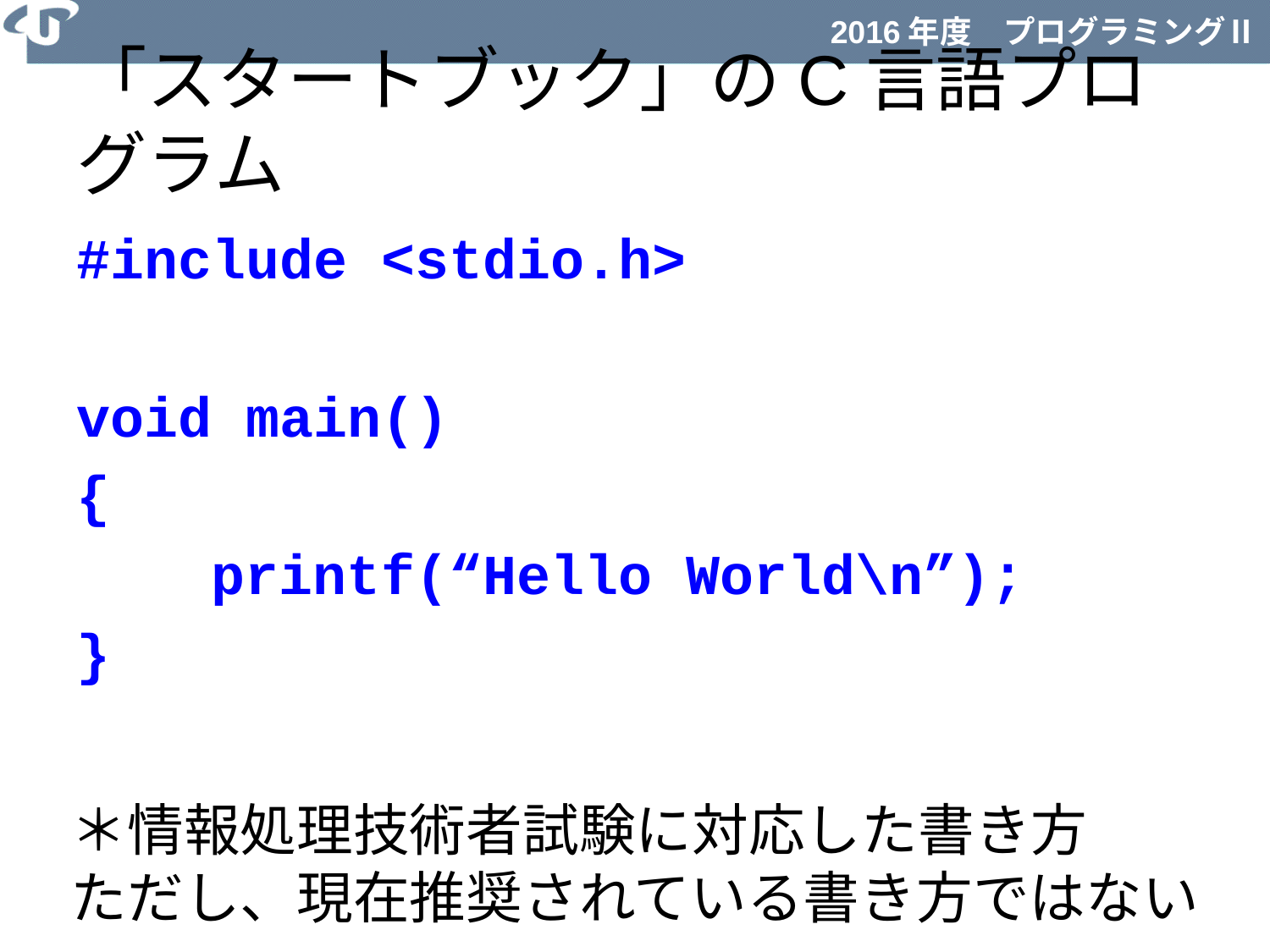

# 「スタートブック」のC言語プログラム
#include <stdio.h>

void main()
{
    printf(“Hello World\n”);
}
＊情報処理技術者試験に対応した書き方
ただし、現在推奨されている書き方ではない